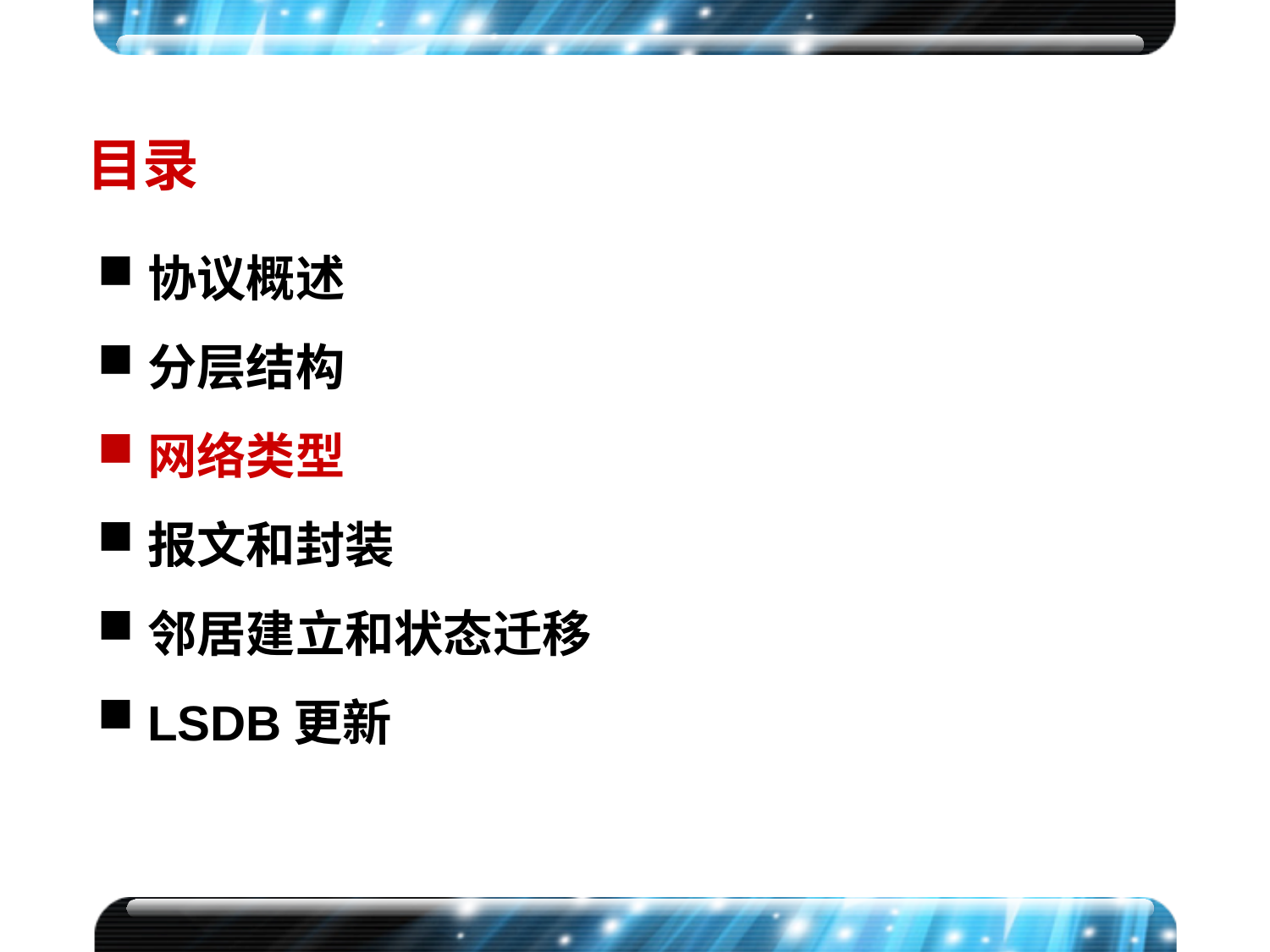

目录
协议概述
分层结构
网络类型
报文和封装
邻居建立和状态迁移
LSDB更新